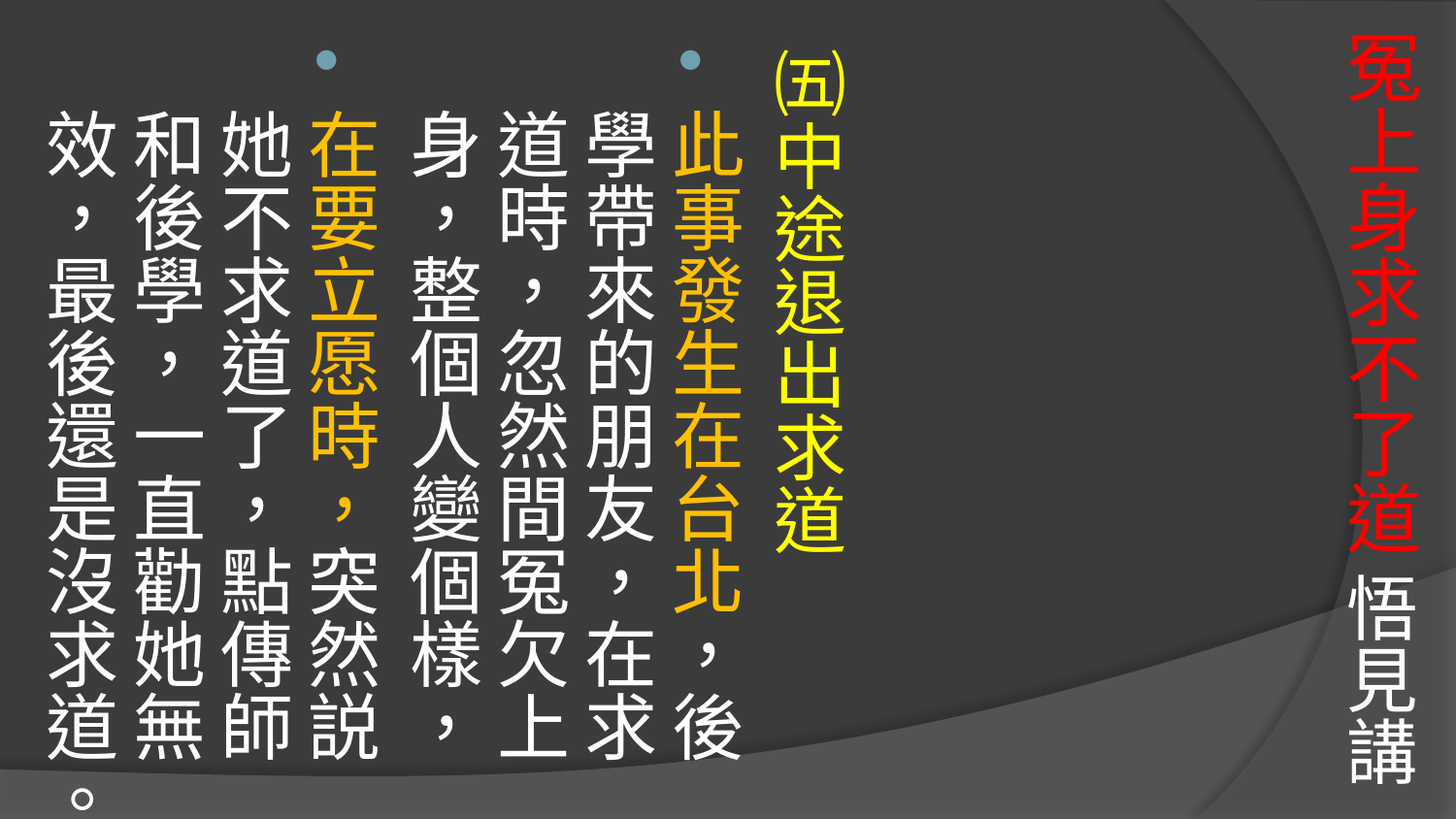

# 冤上身求不了道 悟見講
㈤中途退出求道
此事發生在台北，後學帶來的朋友，在求道時，忽然間冤欠上身，整個人變個樣，
在要立愿時，突然説她不求道了，點傳師和後學，一直勸她無效，最後還是沒求道。